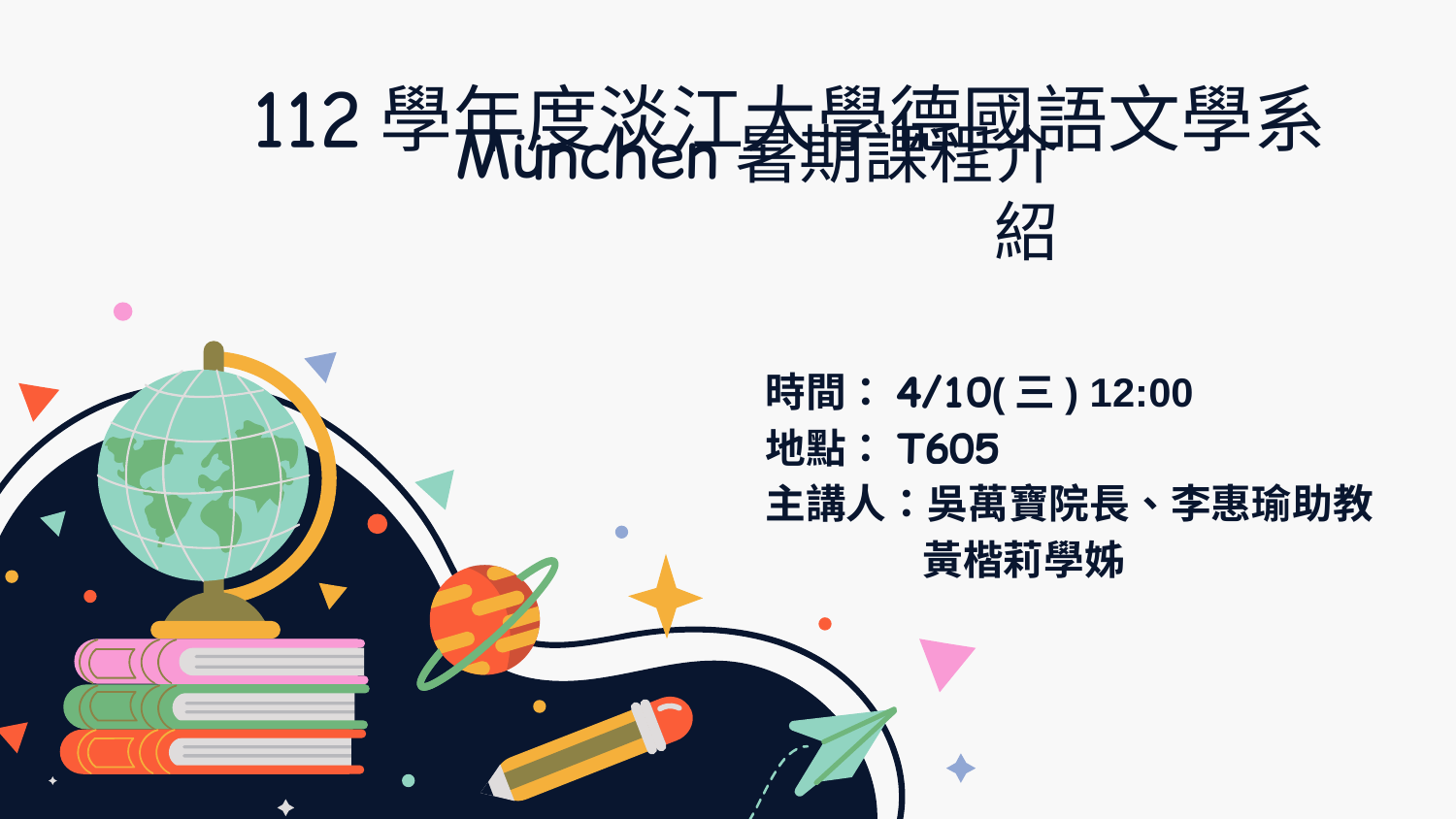

# 112學年度淡江大學德國語文學系
München暑期課程介紹

時間：4/10(三) 12:00
地點：T605
主講人：吳萬寶院長、李惠瑜助教
                黃楷莉學姊